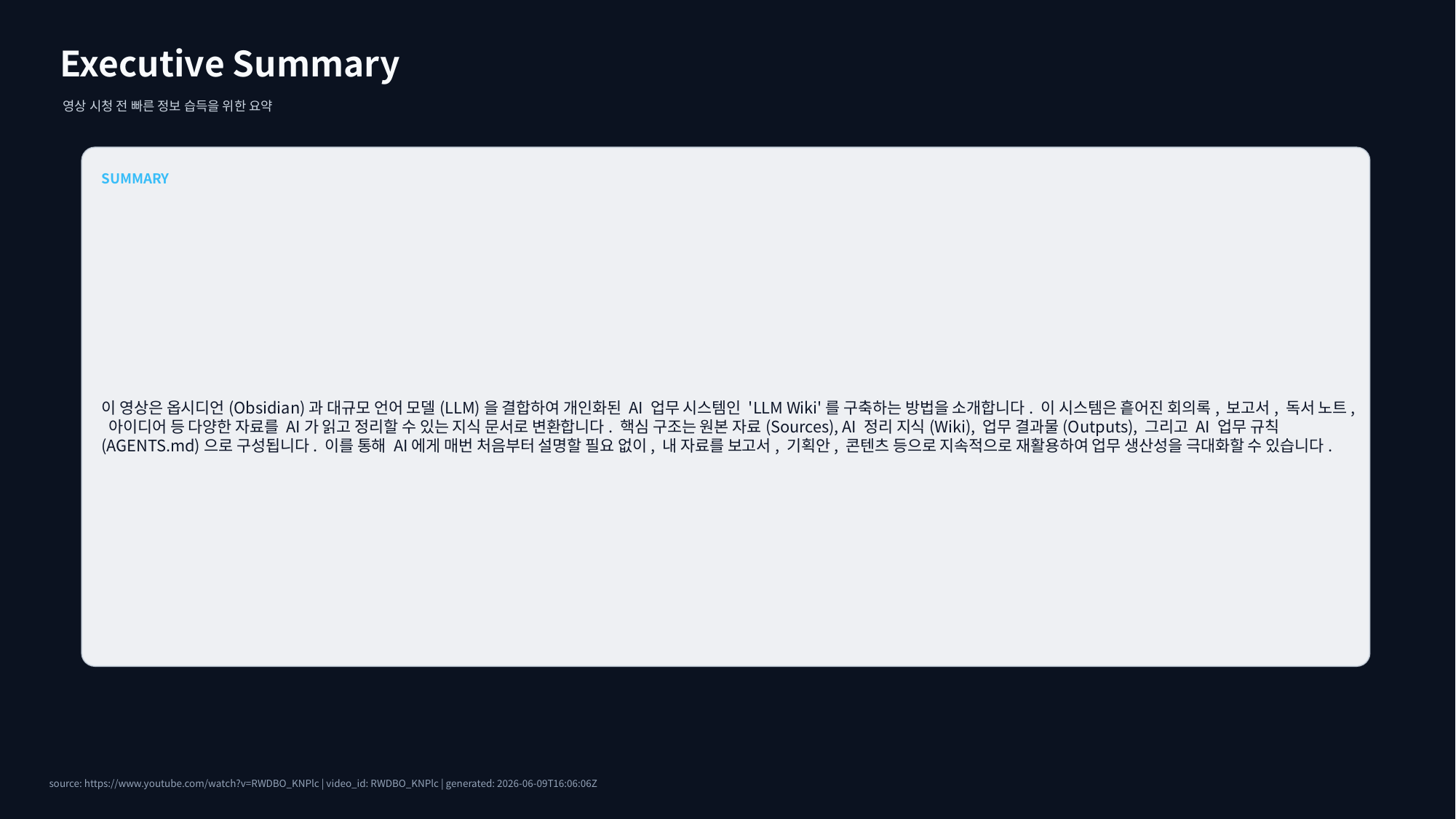

Executive Summary
영상 시청 전 빠른 정보 습득을 위한 요약

SUMMARY
이 영상은 옵시디언(Obsidian)과 대규모 언어 모델(LLM)을 결합하여 개인화된 AI 업무 시스템인 'LLM Wiki'를 구축하는 방법을 소개합니다. 이 시스템은 흩어진 회의록, 보고서, 독서 노트, 아이디어 등 다양한 자료를 AI가 읽고 정리할 수 있는 지식 문서로 변환합니다. 핵심 구조는 원본 자료(Sources), AI 정리 지식(Wiki), 업무 결과물(Outputs), 그리고 AI 업무 규칙(AGENTS.md)으로 구성됩니다. 이를 통해 AI에게 매번 처음부터 설명할 필요 없이, 내 자료를 보고서, 기획안, 콘텐츠 등으로 지속적으로 재활용하여 업무 생산성을 극대화할 수 있습니다.
source: https://www.youtube.com/watch?v=RWDBO_KNPlc | video_id: RWDBO_KNPlc | generated: 2026-06-09T16:06:06Z